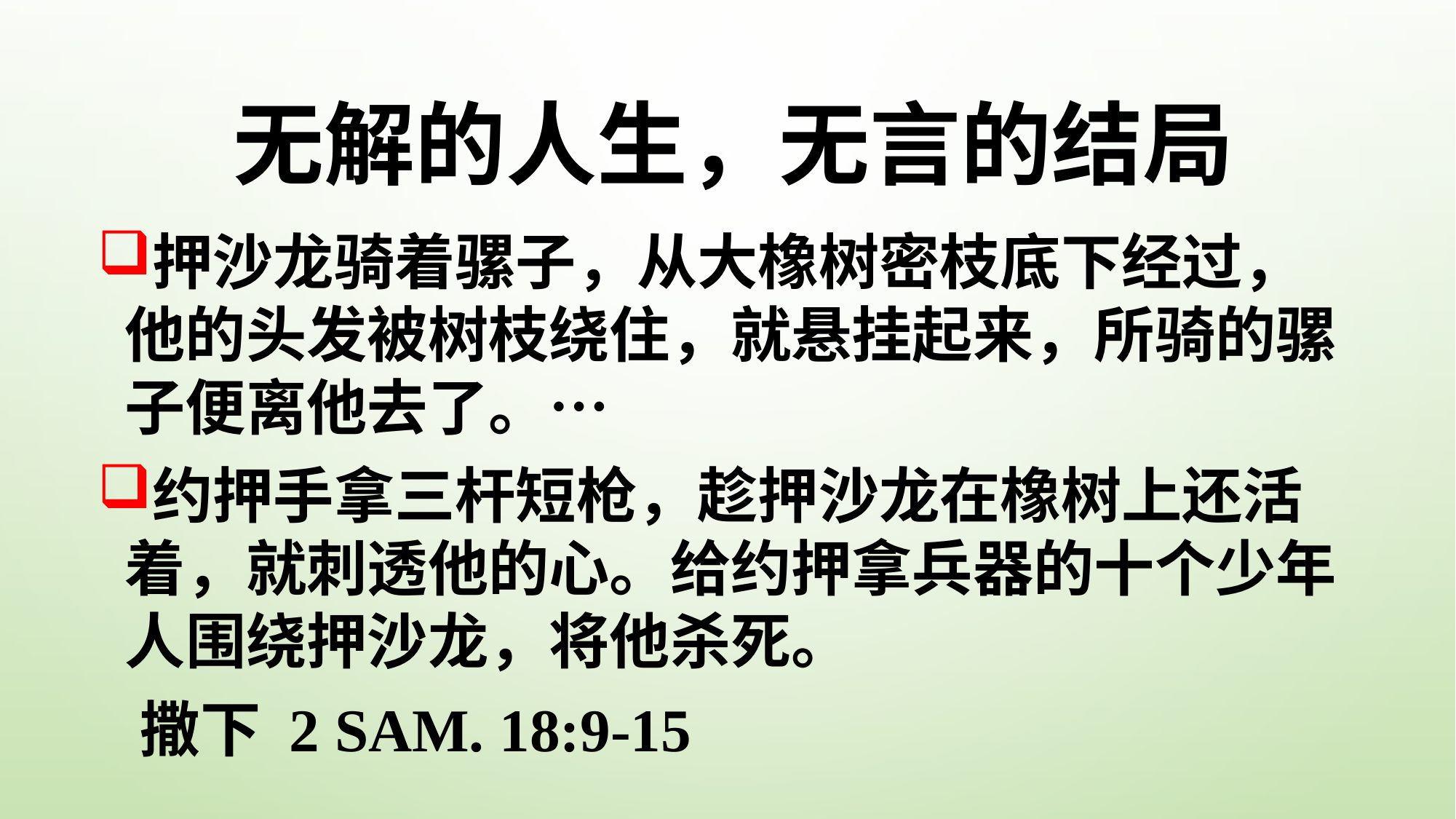

# 无解的人生，无言的结局
押沙龙骑着骡子，从大橡树密枝底下经过，他的头发被树枝绕住，就悬挂起来，所骑的骡子便离他去了。…
约押手拿三杆短枪，趁押沙龙在橡树上还活着，就刺透他的心。给约押拿兵器的十个少年人围绕押沙龙，将他杀死。
  撒下 2 Sam. 18:9-15